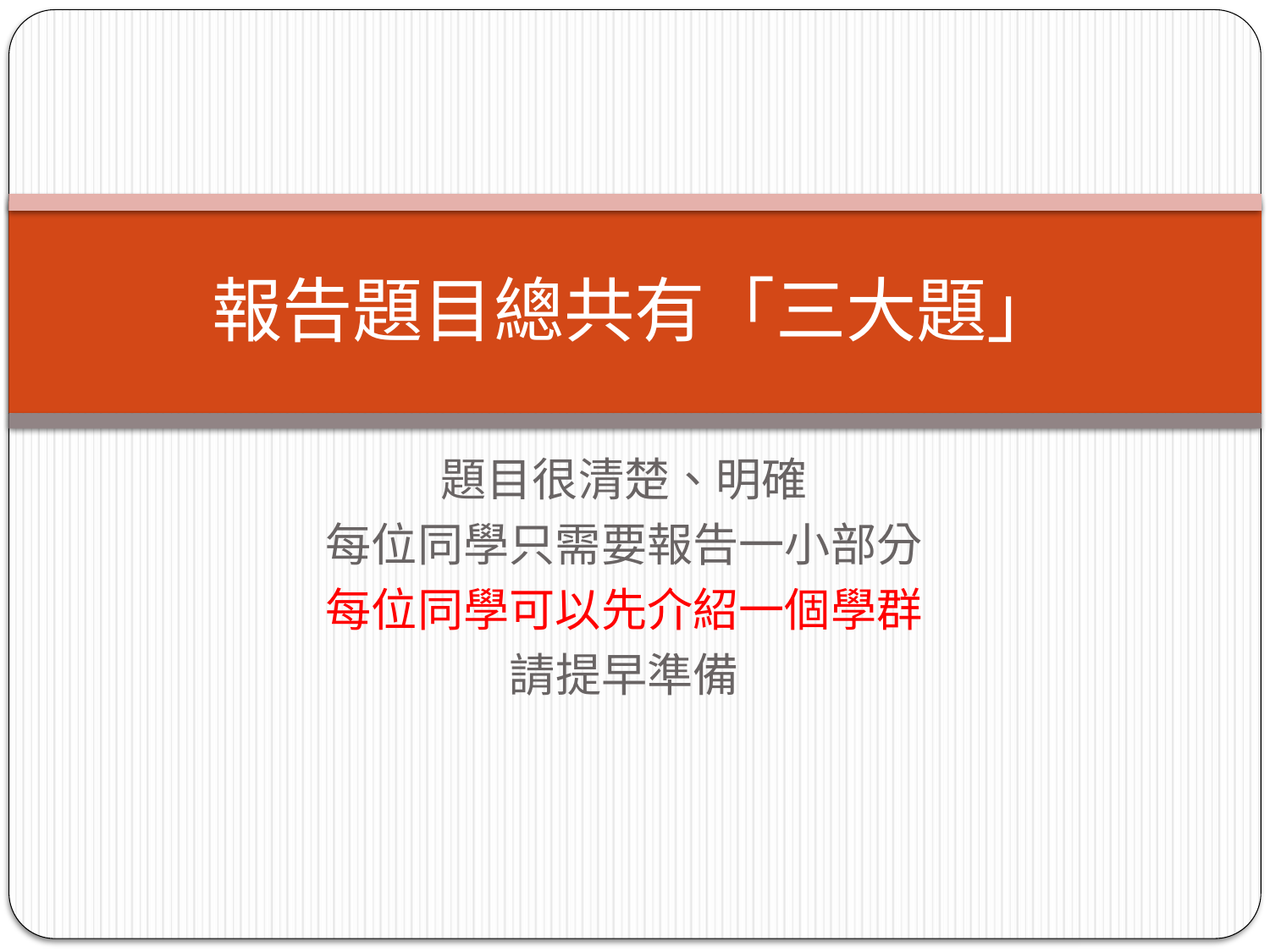

# 報告題目總共有「三大題」
題目很清楚、明確
每位同學只需要報告一小部分
每位同學可以先介紹一個學群
請提早準備